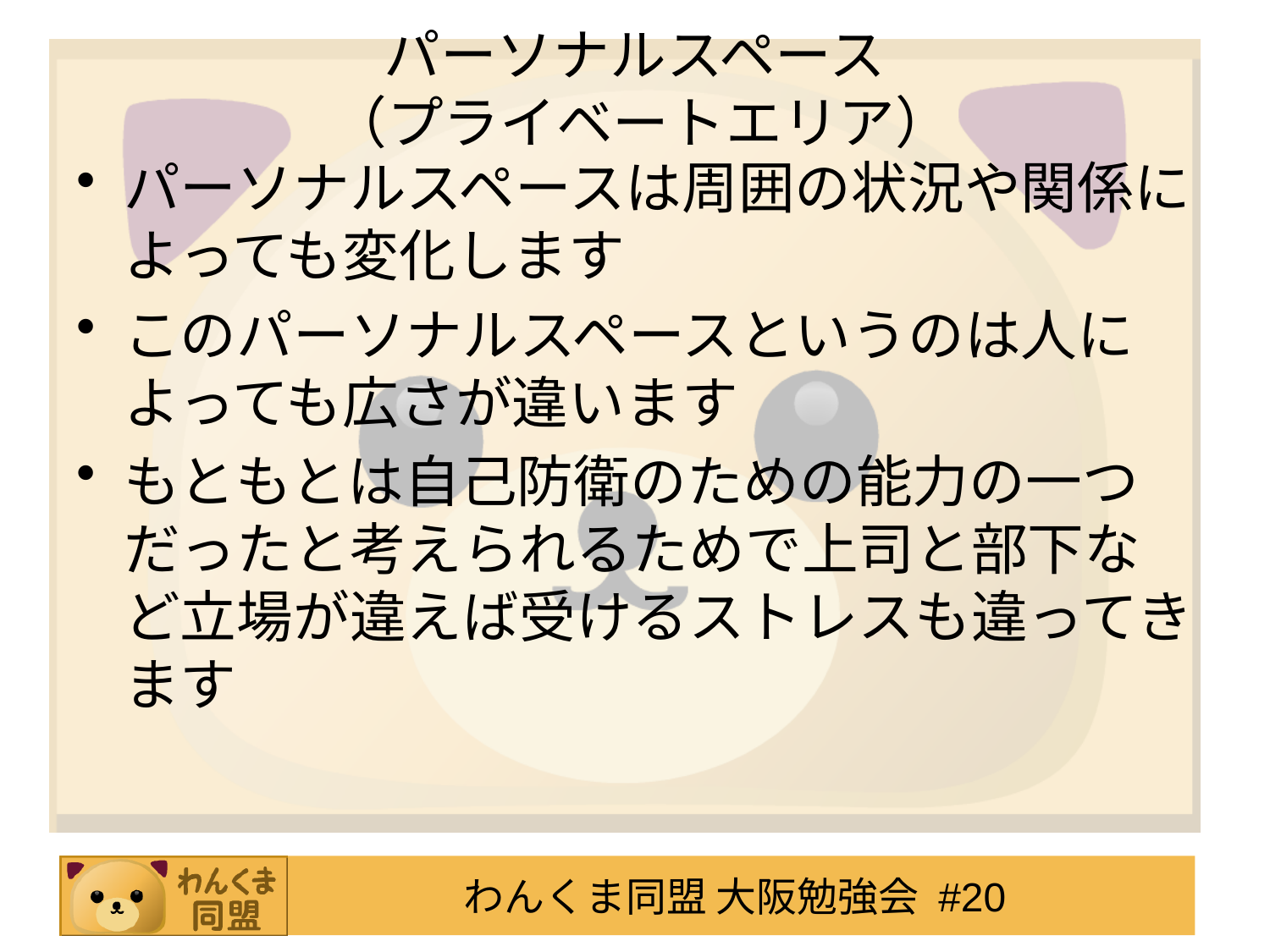

# パーソナルスペース （プライベートエリア）
パーソナルスペースは周囲の状況や関係によっても変化します
このパーソナルスペースというのは人によっても広さが違います
もともとは自己防衛のための能力の一つだったと考えられるためで上司と部下など立場が違えば受けるストレスも違ってきます